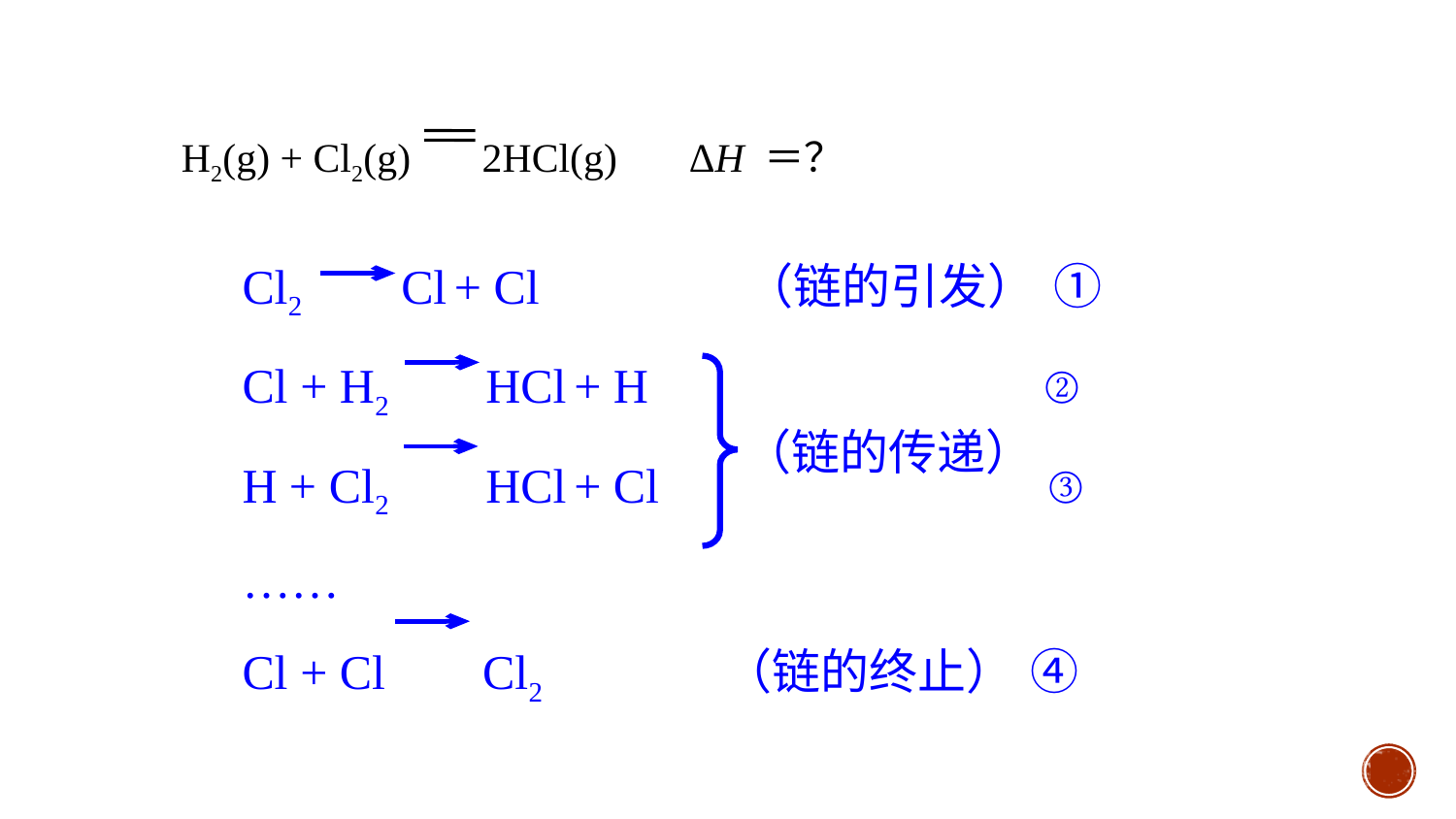

H2(g) + Cl2(g)       2HCl(g)       ΔH ＝？
Cl2         Cl + Cl                （链的引发）  ①
Cl + H2        HCl + H                                 ②
H + Cl2        HCl + Cl                                ③
……
Cl + Cl        Cl2                        （链的终止）   ④

（链的传递）